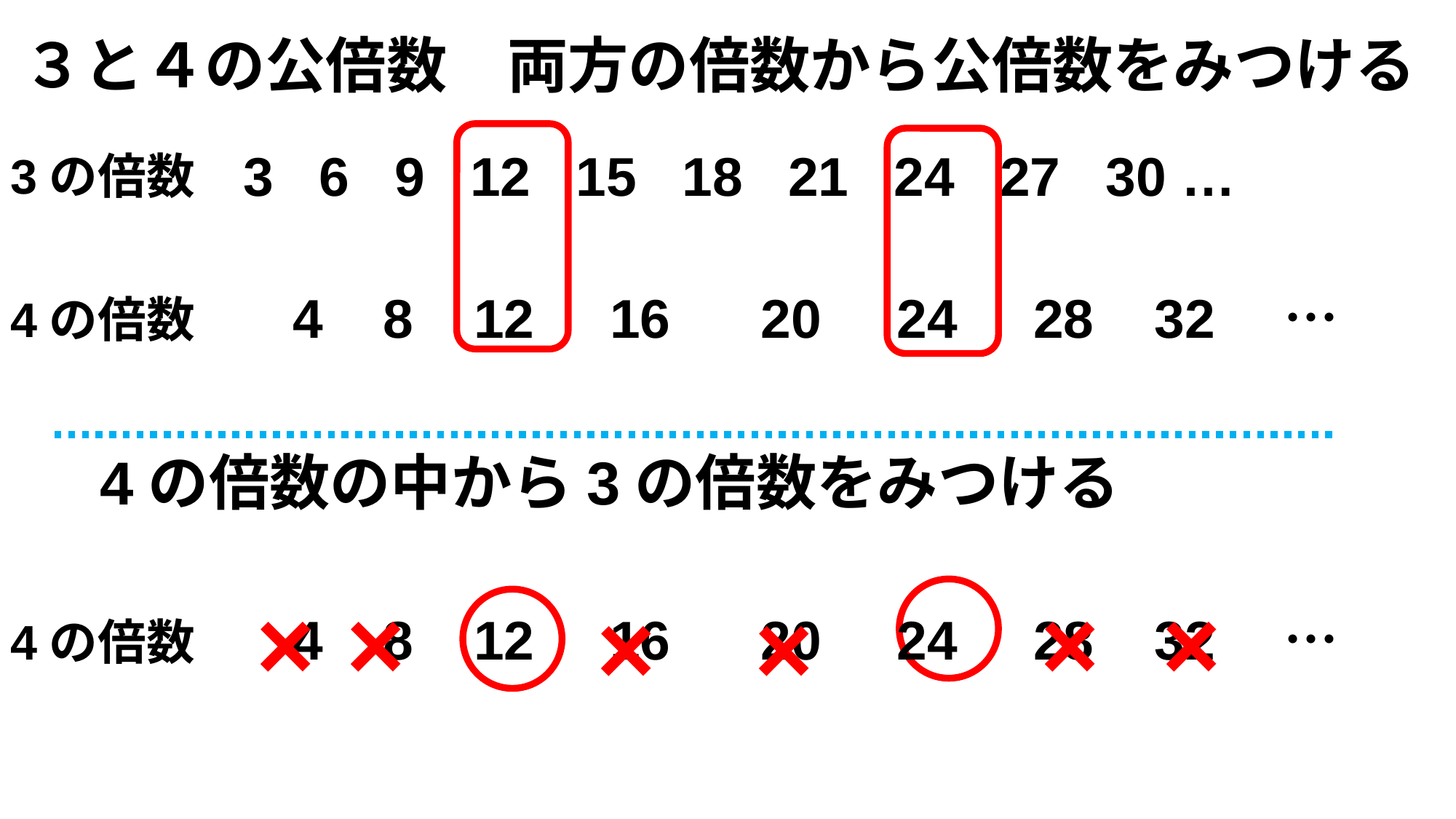

３と４の公倍数　両方の倍数から公倍数をみつける

3   6   9   12   15   18   21   24   27   30 …
3の倍数
4    8    12     16      20     24     28    32　…
4の倍数
4の倍数の中から3の倍数をみつける
×
×
×
×
×
×

4    8    12     16      20     24     28    32　…
4の倍数